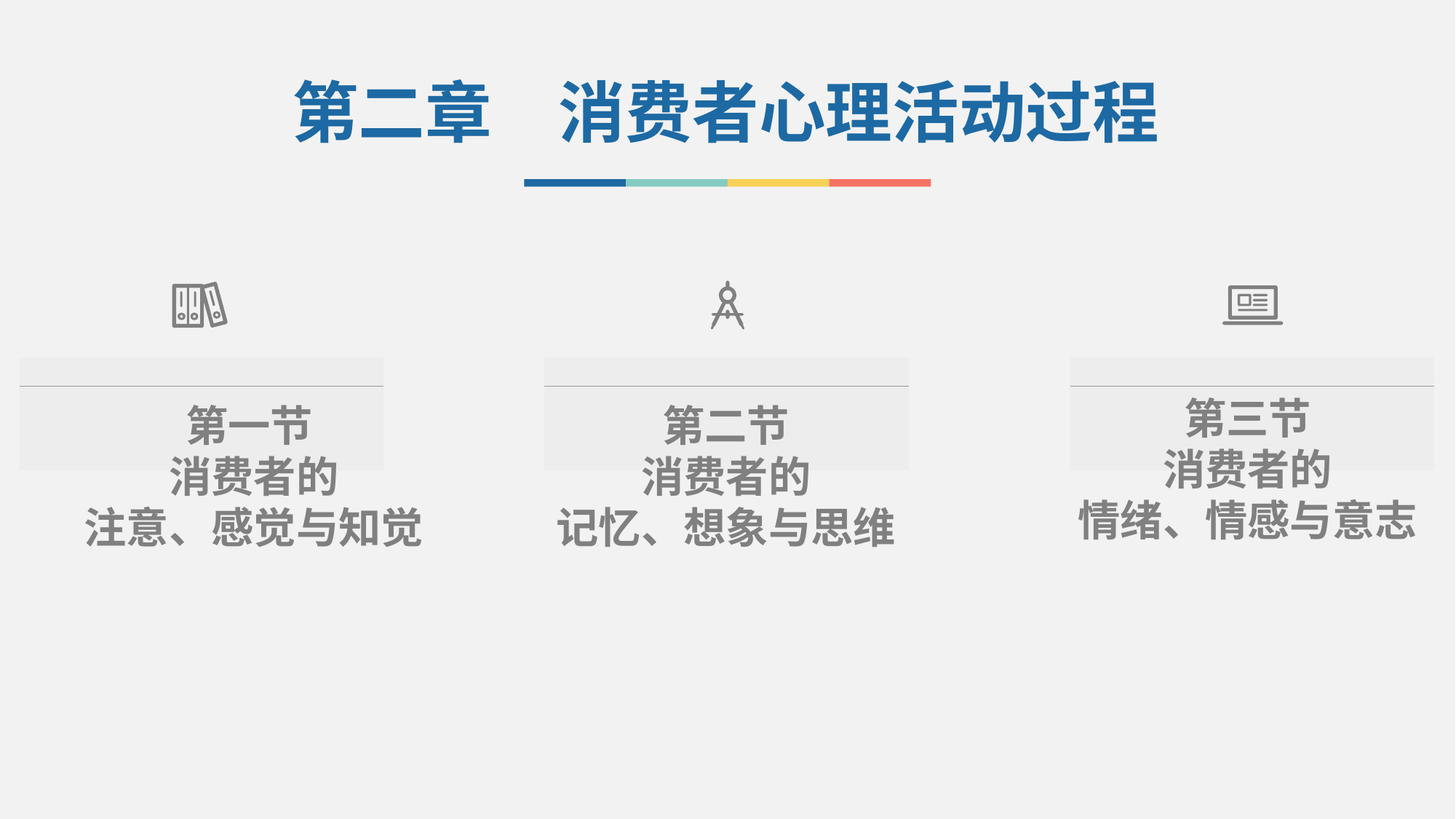

第二章　消费者心理活动过程

第三节
消费者的
情绪、情感与意志
第二节
消费者的
记忆、想象与思维
第一节
消费者的
注意、感觉与知觉